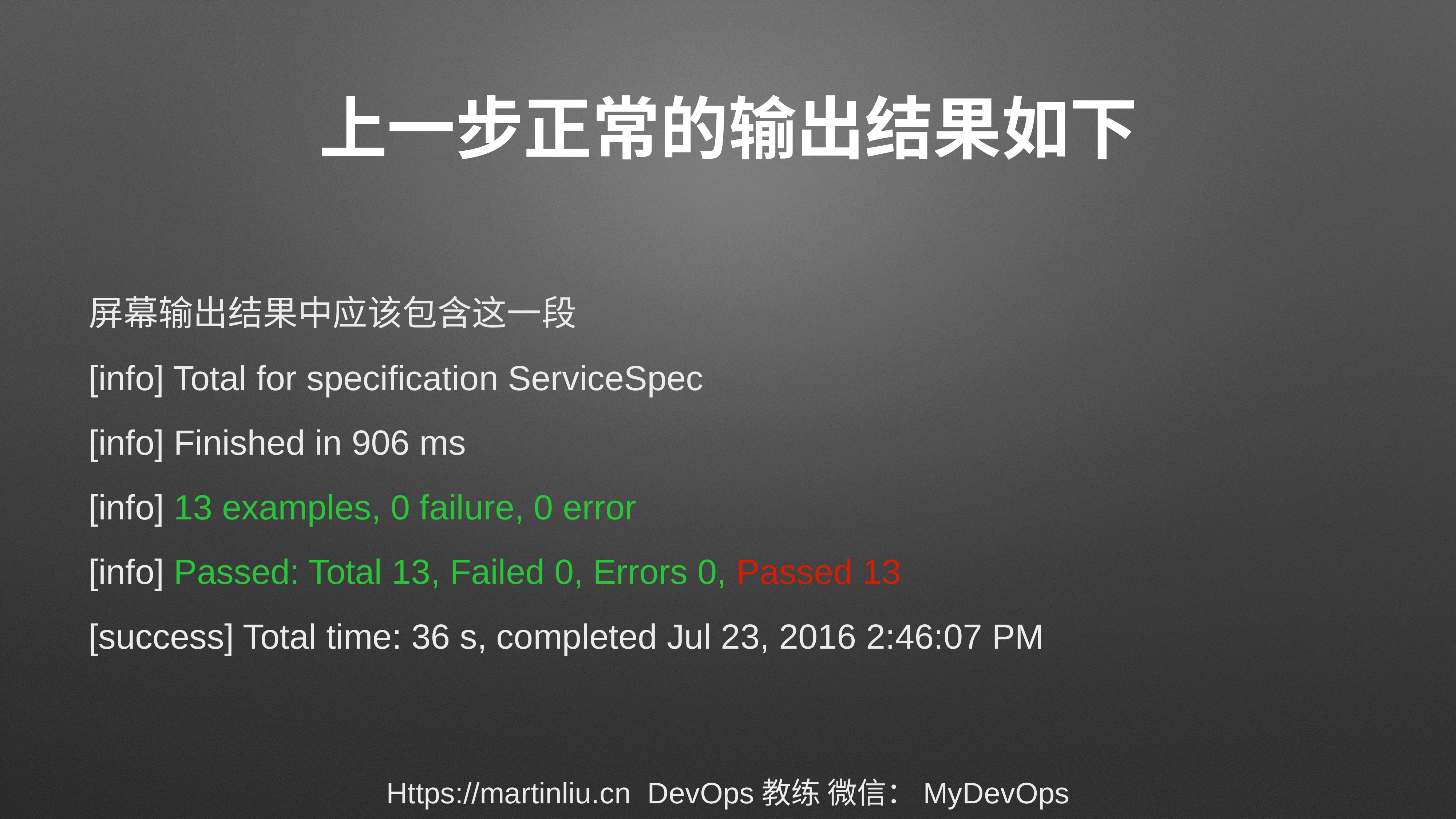

# 上一步正常的输出结果如下
屏幕输出结果中应该包含这一段
[info] Total for specification ServiceSpec
[info] Finished in 906 ms
[info] 13 examples, 0 failure, 0 error
[info] Passed: Total 13, Failed 0, Errors 0, Passed 13
[success] Total time: 36 s, completed Jul 23, 2016 2:46:07 PM